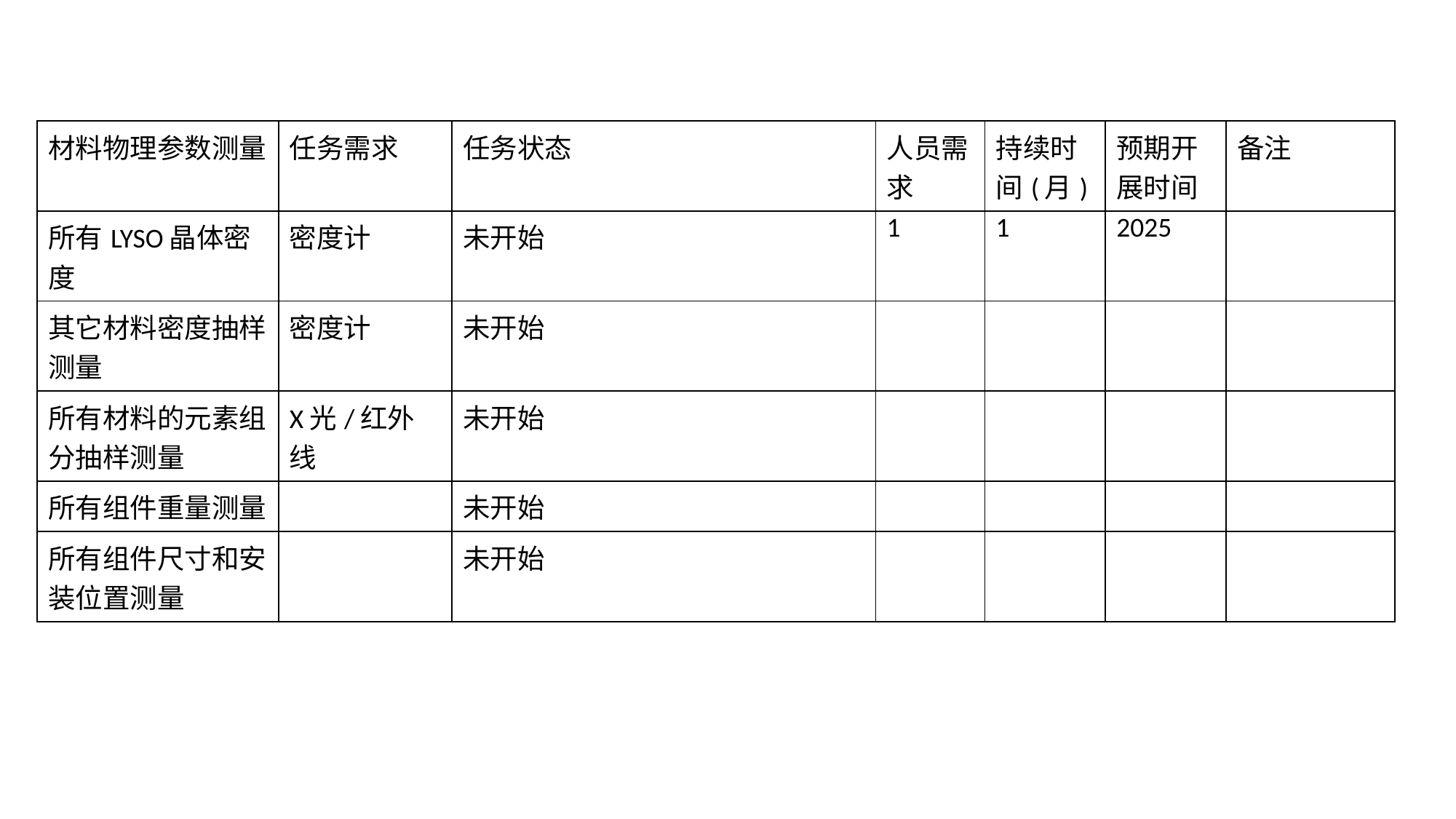

| 材料物理参数测量 | 任务需求 | 任务状态 | 人员需求 | 持续时间(月) | 预期开展时间 | 备注 |
| --- | --- | --- | --- | --- | --- | --- |
| 所有LYSO晶体密度 | 密度计 | 未开始 | 1 | 1 | 2025 |  |
| 其它材料密度抽样测量 | 密度计 | 未开始 |  |  |  |  |
| 所有材料的元素组分抽样测量 | X光/红外线 | 未开始 |  |  |  |  |
| 所有组件重量测量 |  | 未开始 |  |  |  |  |
| 所有组件尺寸和安装位置测量 |  | 未开始 |  |  |  |  |